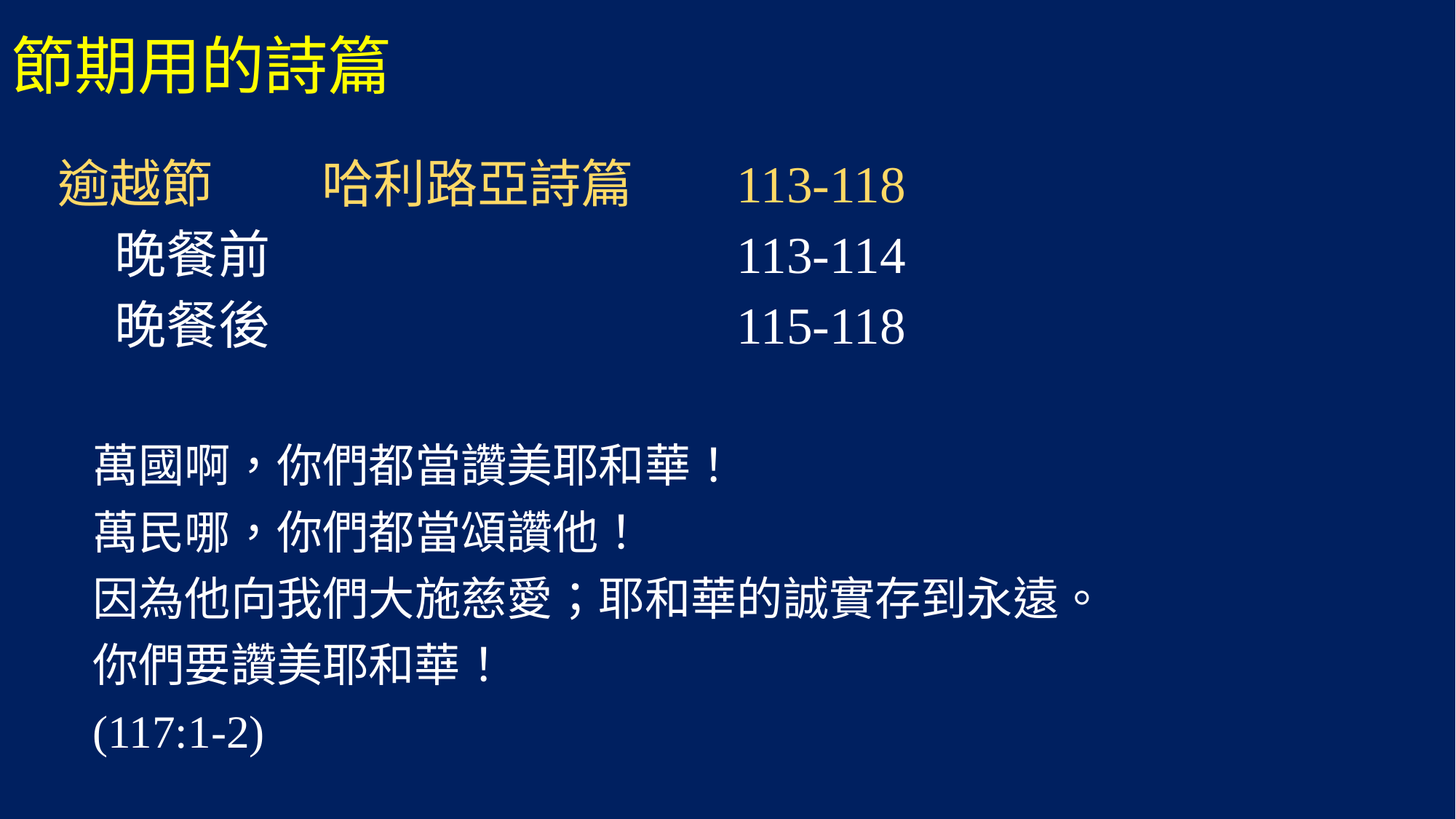

節期用的詩篇

   逾越節		哈利路亞詩篇 	113-118
	晚餐前					113-114
	晚餐後					115-118

萬國啊，你們都當讚美耶和華！
萬民哪，你們都當頌讚他！
因為他向我們大施慈愛；耶和華的誠實存到永遠。
你們要讚美耶和華！
(117:1-2)